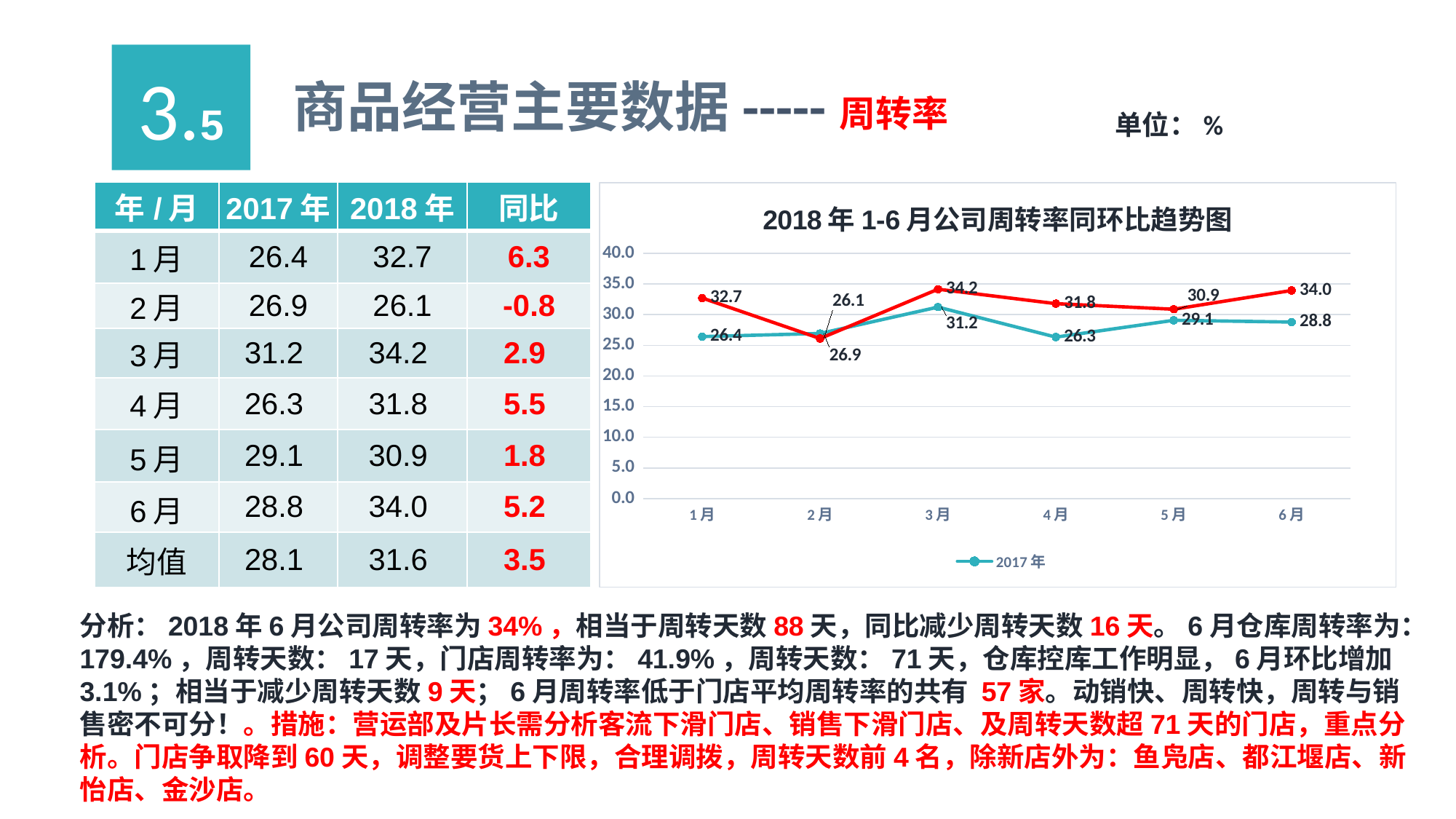

3.5
商品经营主要数据-----周转率
单位：%

### Chart: 2018年1-6月公司周转率同环比趋势图

| Category | 2017年 | 2018年 |
|---|---|---|
| 1月 | 26.4308855291577 | 32.7189360585807 |
| 2月 | 26.92936061806 | 26.1118184457995 |
| 3月 | 31.23646571314 | 34.1590803699997 |
| 4月 | 26.3465984554085 | 31.7994407847969 |
| 5月 | 29.087386357991 | 30.8866732980175 |
| 6月 | 28.7986463620981 | 33.954882004804 |
| 年/月 | 2017年 | 2018年 | 同比 |
| --- | --- | --- | --- |
| 1月 | 26.4 | 32.7 | 6.3 |
| 2月 | 26.9 | 26.1 | -0.8 |
| 3月 | 31.2 | 34.2 | 2.9 |
| 4月 | 26.3 | 31.8 | 5.5 |
| 5月 | 29.1 | 30.9 | 1.8 |
| 6月 | 28.8 | 34.0 | 5.2 |
| 均值 | 28.1 | 31.6 | 3.5 |
分析：2018年6月公司周转率为34%，相当于周转天数88天，同比减少周转天数16天。6月仓库周转率为：179.4%，周转天数：17天，门店周转率为：41.9%，周转天数：71天，仓库控库工作明显，6月环比增加3.1%；相当于减少周转天数9天；6月周转率低于门店平均周转率的共有 57家。动销快、周转快，周转与销售密不可分！。措施：营运部及片长需分析客流下滑门店、销售下滑门店、及周转天数超71天的门店，重点分析。门店争取降到60天，调整要货上下限，合理调拨，周转天数前4名，除新店外为：鱼凫店、都江堰店、新怡店、金沙店。